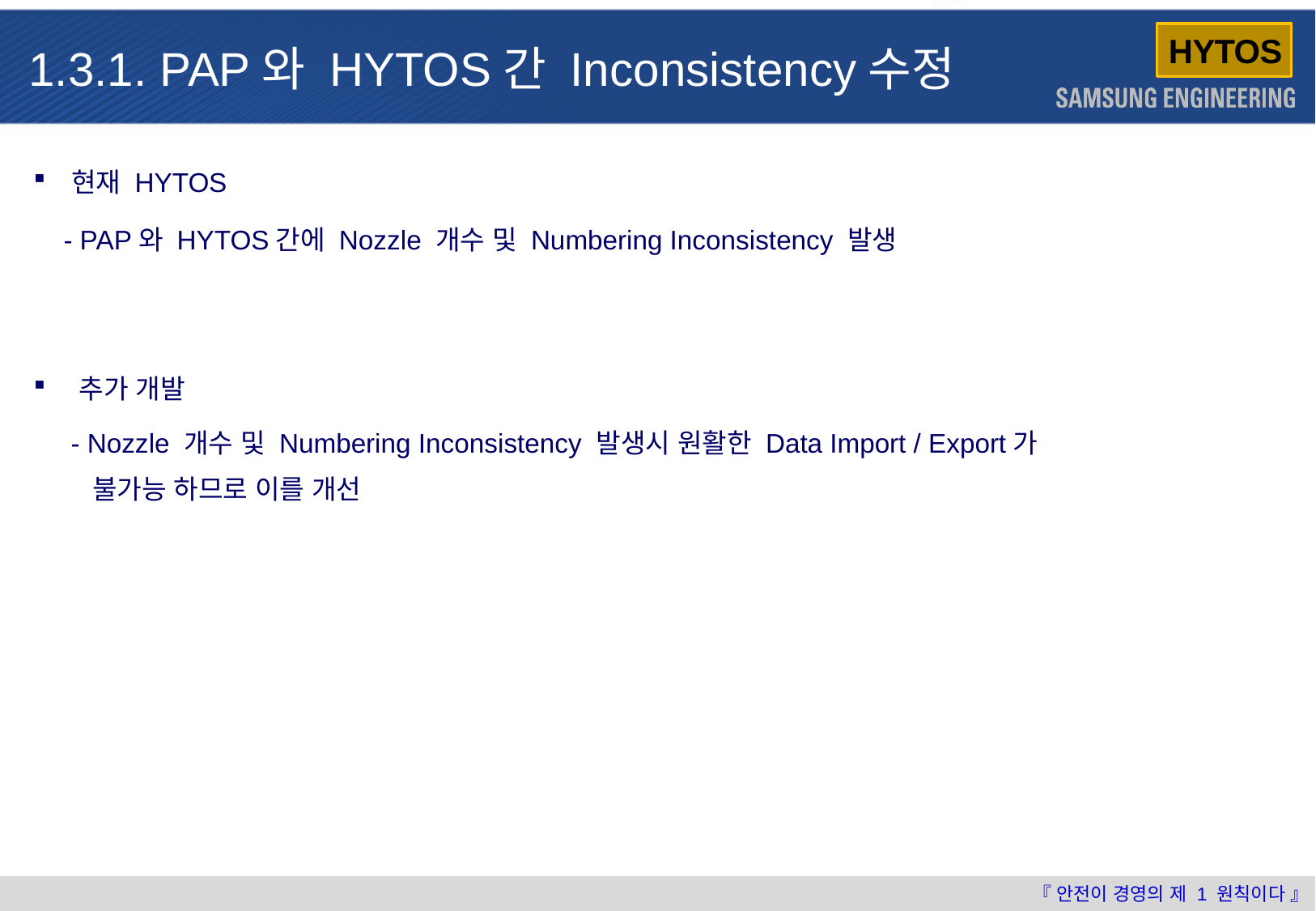

HYTOS
1.3.1. PAP와 HYTOS간 Inconsistency수정
현재 HYTOS
    - PAP와 HYTOS간에 Nozzle 개수 및 Numbering Inconsistency 발생
추가 개발
     - Nozzle 개수 및 Numbering Inconsistency 발생시 원활한 Data Import / Export가
       불가능 하므로 이를 개선